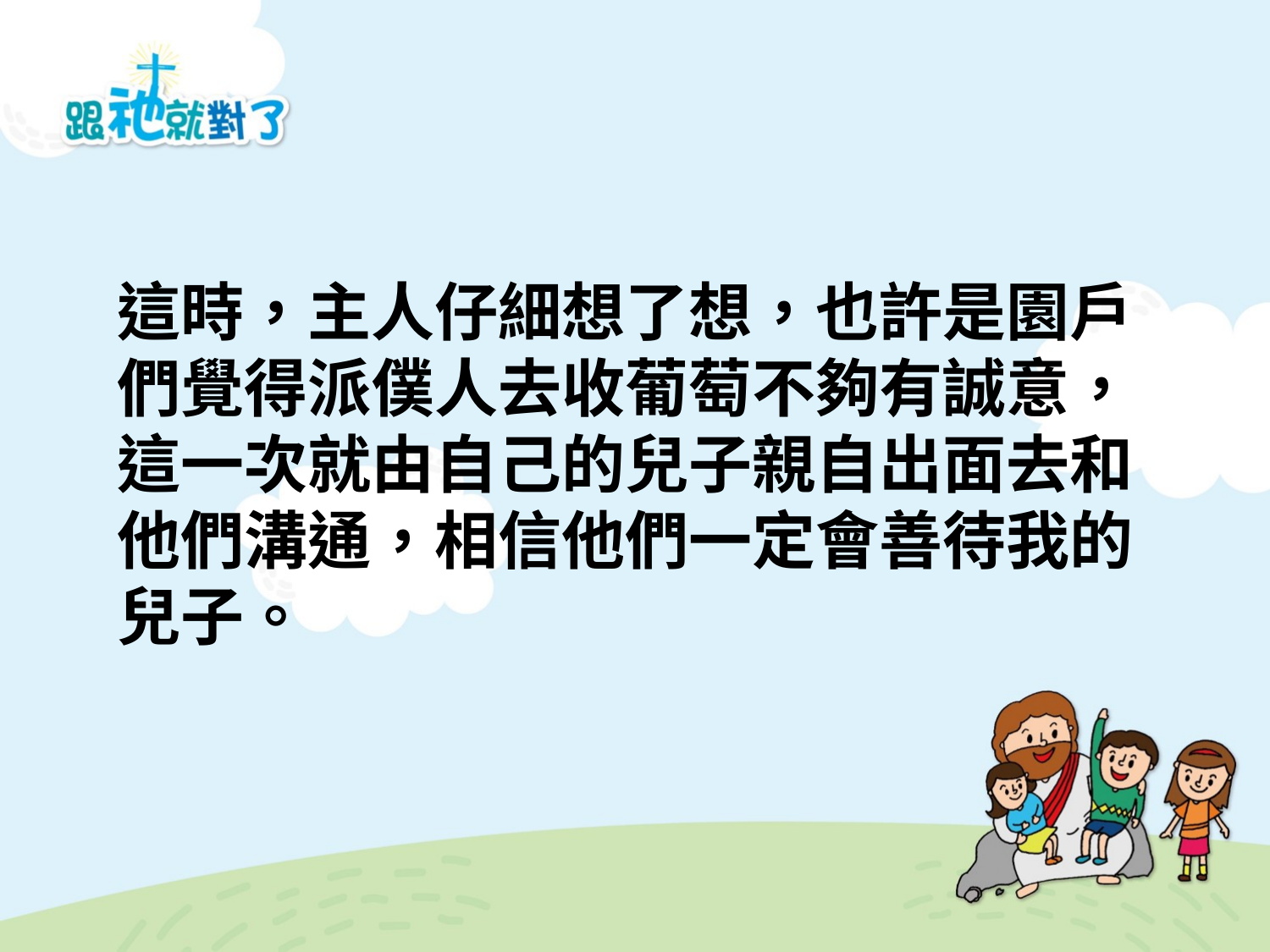

這時，主人仔細想了想，也許是園戶們覺得派僕人去收葡萄不夠有誠意，這一次就由自己的兒子親自出面去和他們溝通，相信他們一定會善待我的兒子。